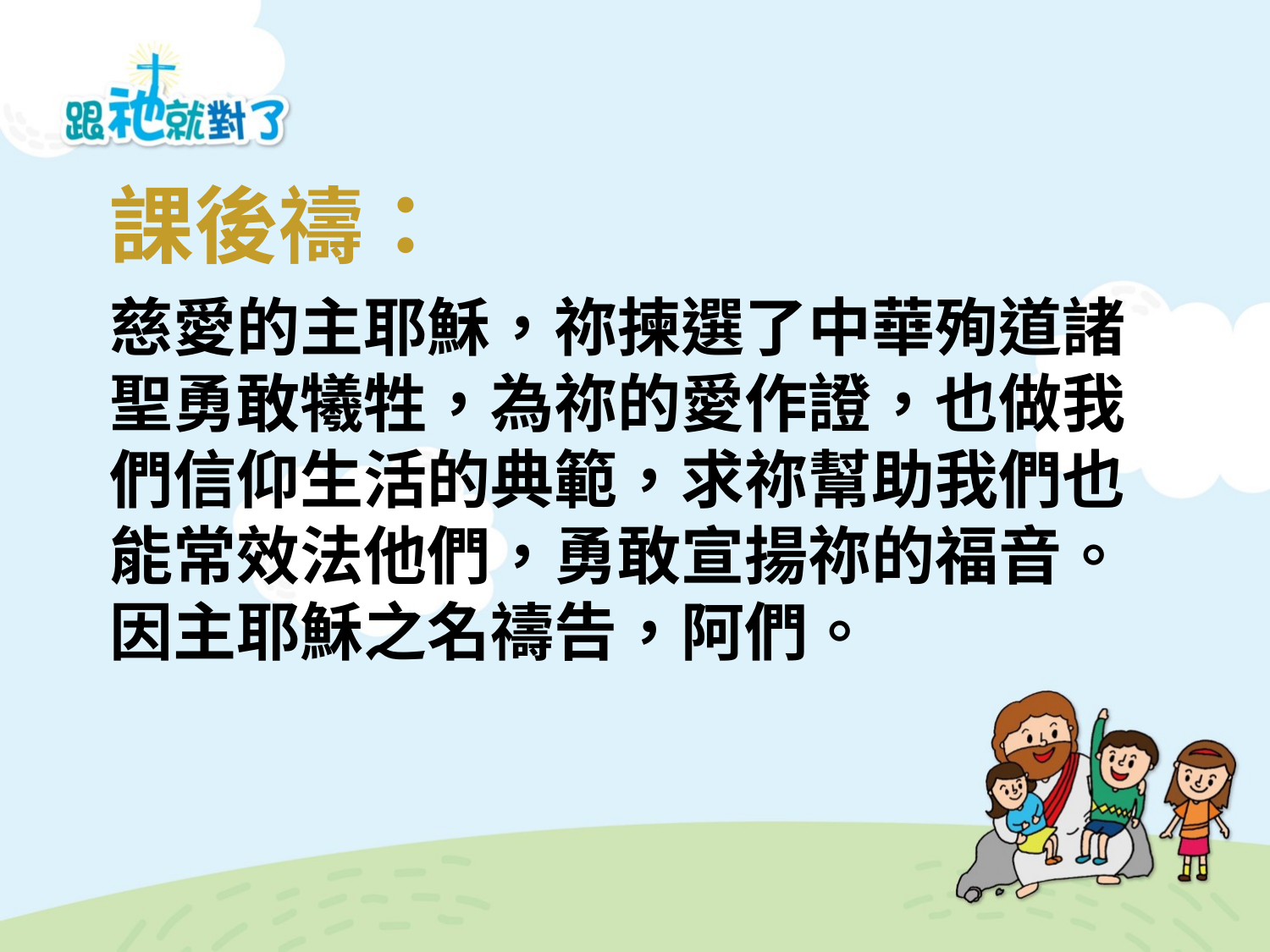

課後禱：
慈愛的主耶穌，祢揀選了中華殉道諸聖勇敢犧牲，為祢的愛作證，也做我們信仰生活的典範，求祢幫助我們也能常效法他們，勇敢宣揚祢的福音。因主耶穌之名禱告，阿們。